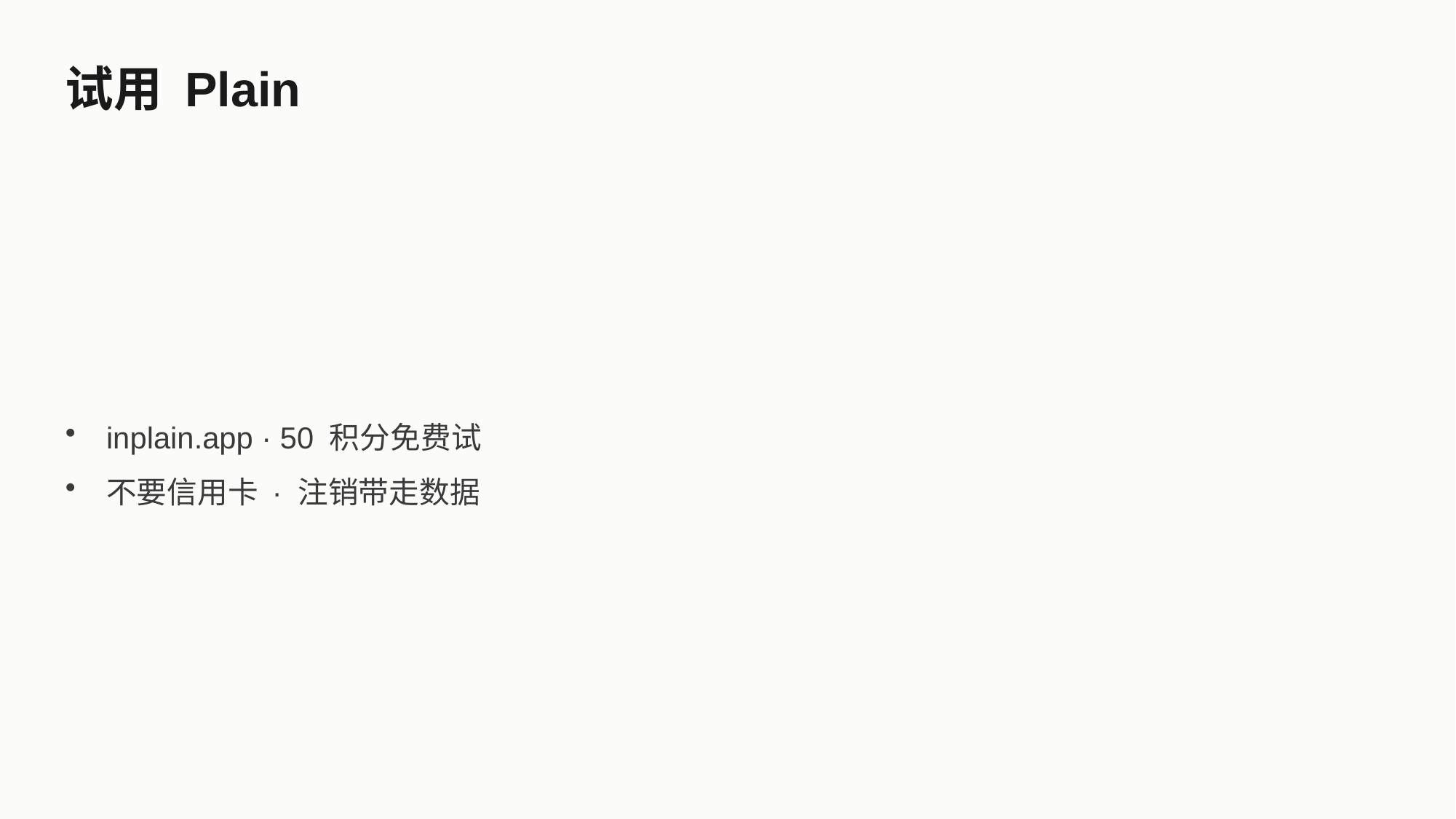

试用 Plain
inplain.app · 50 积分免费试
不要信用卡 · 注销带走数据